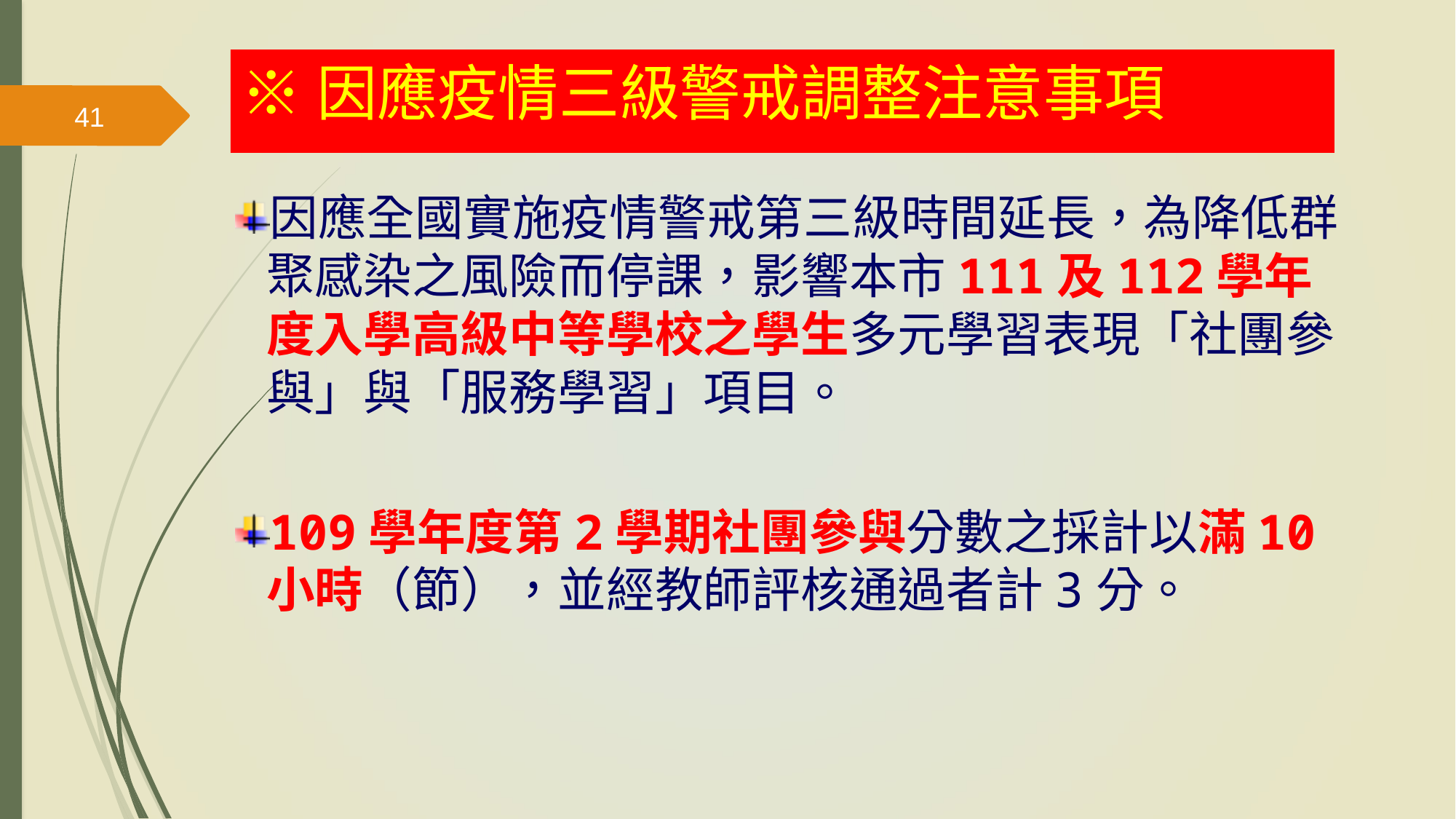

# ※因應疫情三級警戒調整注意事項
41
因應全國實施疫情警戒第三級時間延長，為降低群聚感染之風險而停課，影響本市111及112學年度入學高級中等學校之學生多元學習表現「社團參與」與「服務學習」項目。

109學年度第2學期社團參與分數之採計以滿10小時（節），並經教師評核通過者計3分。